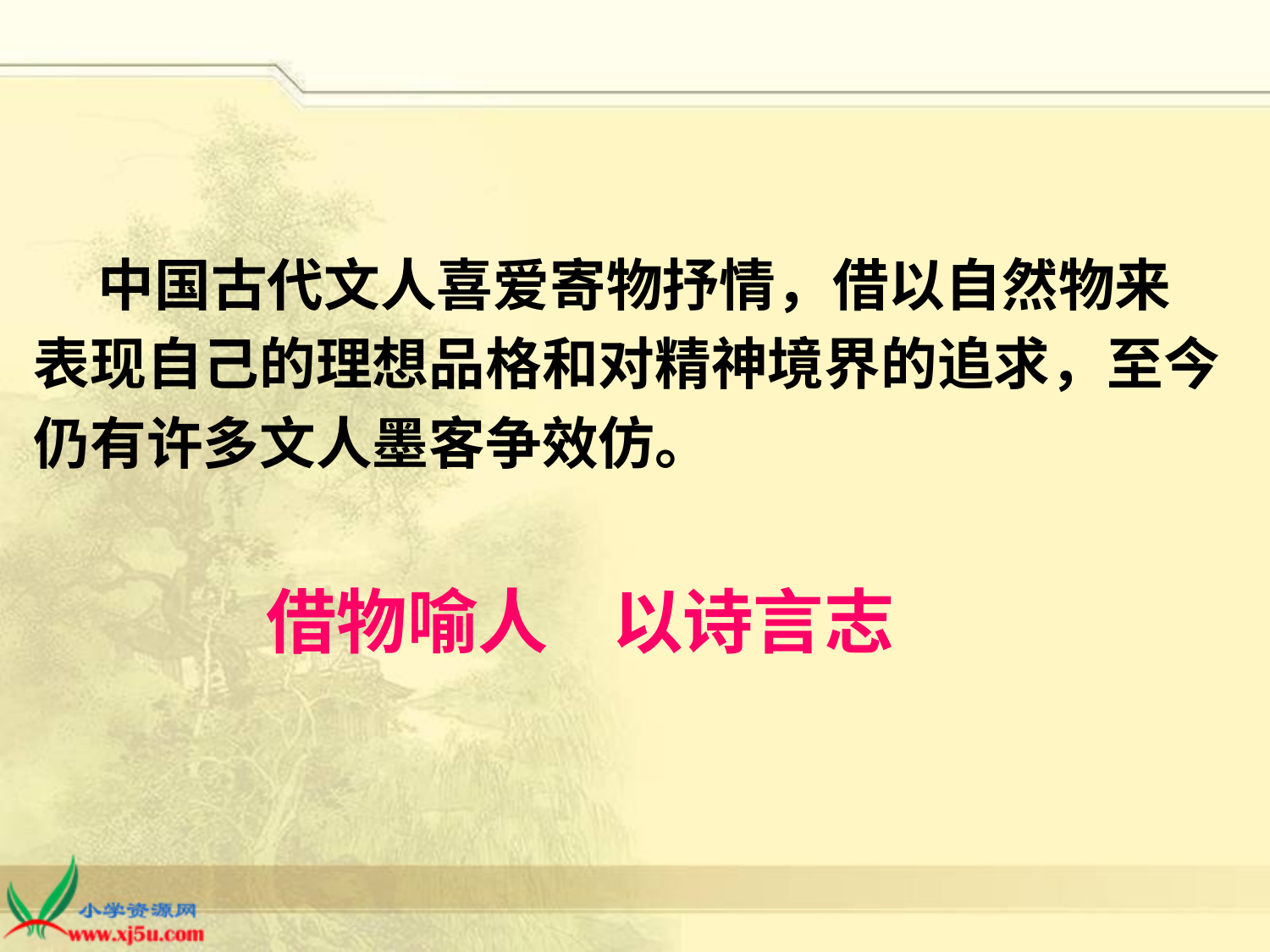

中国古代文人喜爱寄物抒情，借以自然物来
表现自己的理想品格和对精神境界的追求，至今
仍有许多文人墨客争效仿。
借物喻人    以诗言志